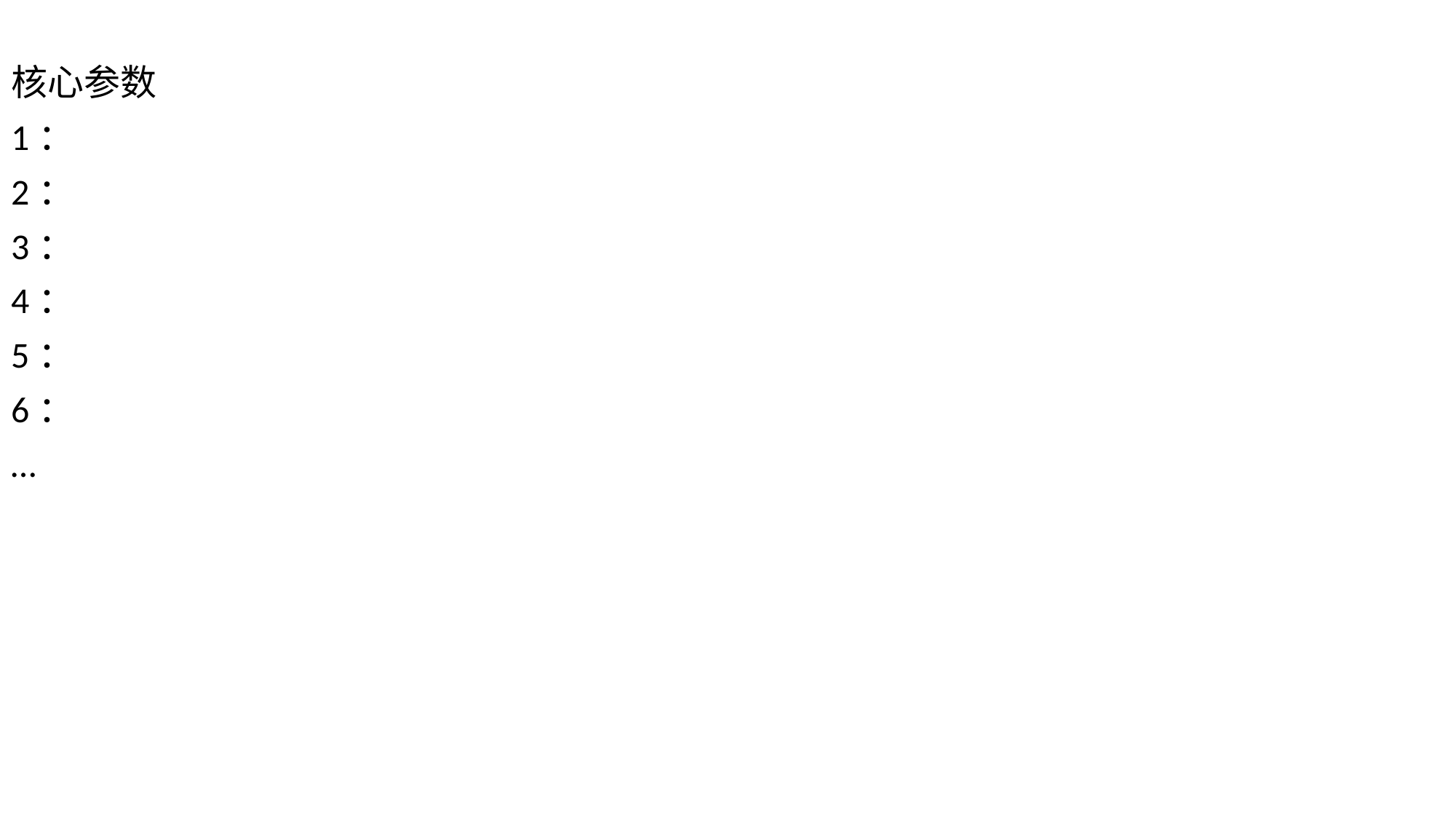

核心参数
1：
2：
3：
4：
5：
6：
…